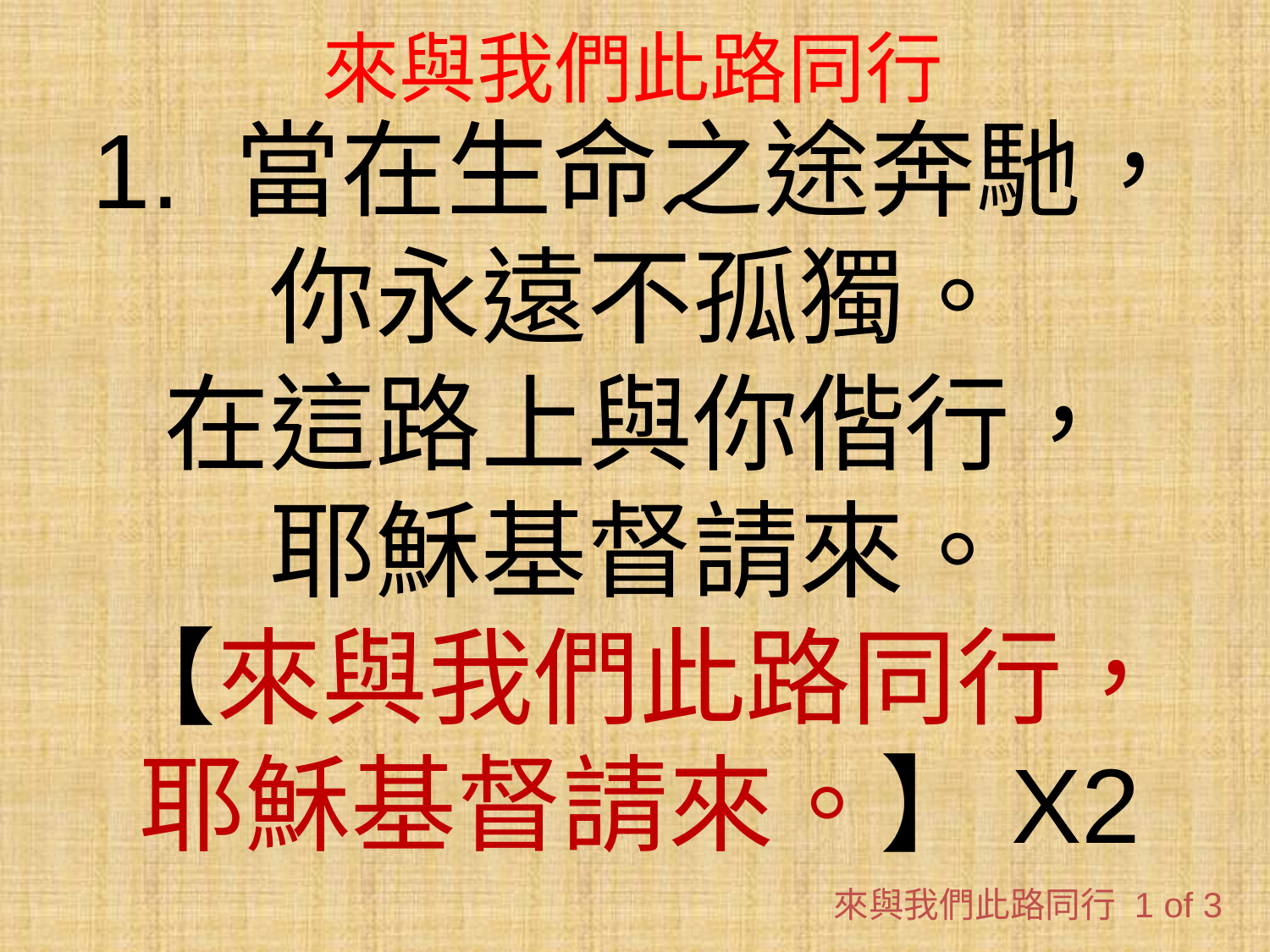

# 來與我們此路同行
1. 當在生命之途奔馳，
你永遠不孤獨。
在這路上與你偕行，
耶穌基督請來。
【來與我們此路同行，
耶穌基督請來。】X2
來與我們此路同行 1 of 3